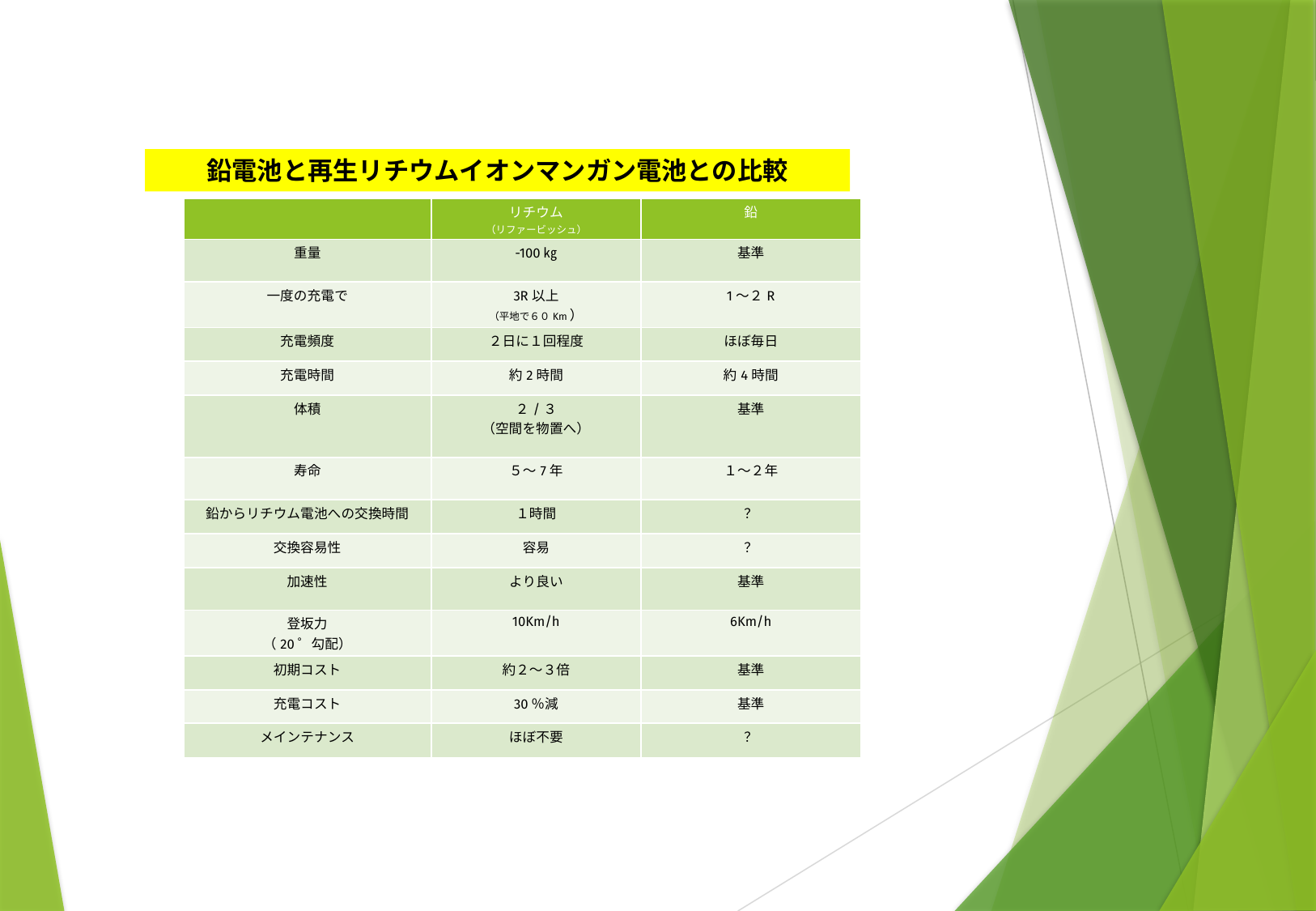

鉛電池と再生リチウムイオンマンガン電池との比較
|  | リチウム （リファービッシュ） | 鉛 |
| --- | --- | --- |
| 重量 | -100㎏ | 基準 |
| 一度の充電で | 3R以上 （平地で６０Km） | 1～２R |
| 充電頻度 | ２日に１回程度 | ほぼ毎日 |
| 充電時間 | 約2時間 | 約4時間 |
| 体積 | ２/３ （空間を物置へ） | 基準 |
| 寿命 | ５～7年 | １～２年 |
| 鉛からリチウム電池への交換時間 | １時間 | ？ |
| 交換容易性 | 容易 | ？ |
| 加速性 | より良い | 基準 |
| 登坂力 （20゜勾配） | 10Km/h | 6Km/h |
| 初期コスト | 約２～３倍 | 基準 |
| 充電コスト | 30％減 | 基準 |
| メインテナンス | ほぼ不要 | ？ |